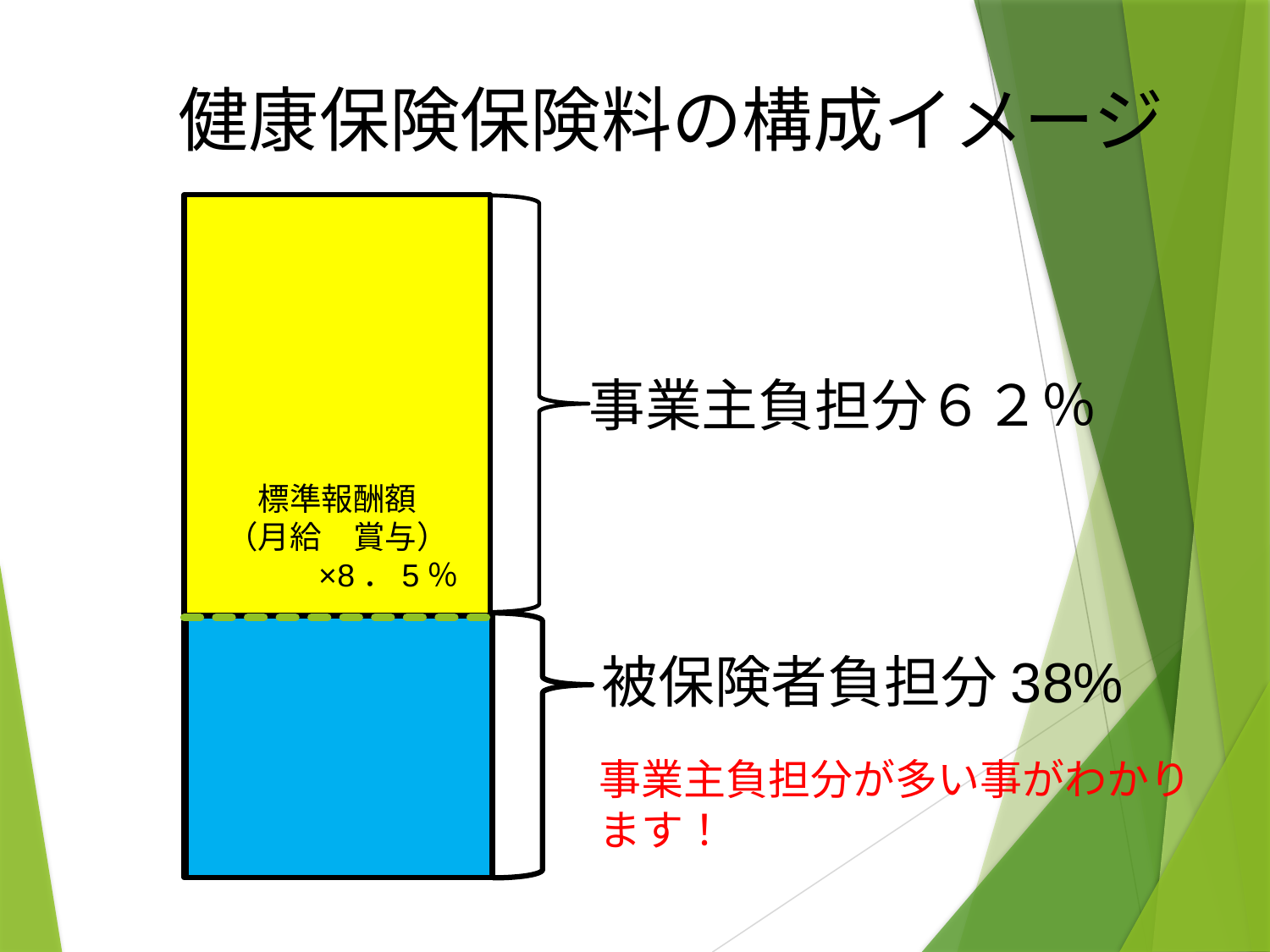

健康保険保険料の構成イメージ
標準報酬額
（月給　賞与）
　　　×8．5％

事業主負担分６２％

被保険者負担分38%
事業主負担分が多い事がわかります！